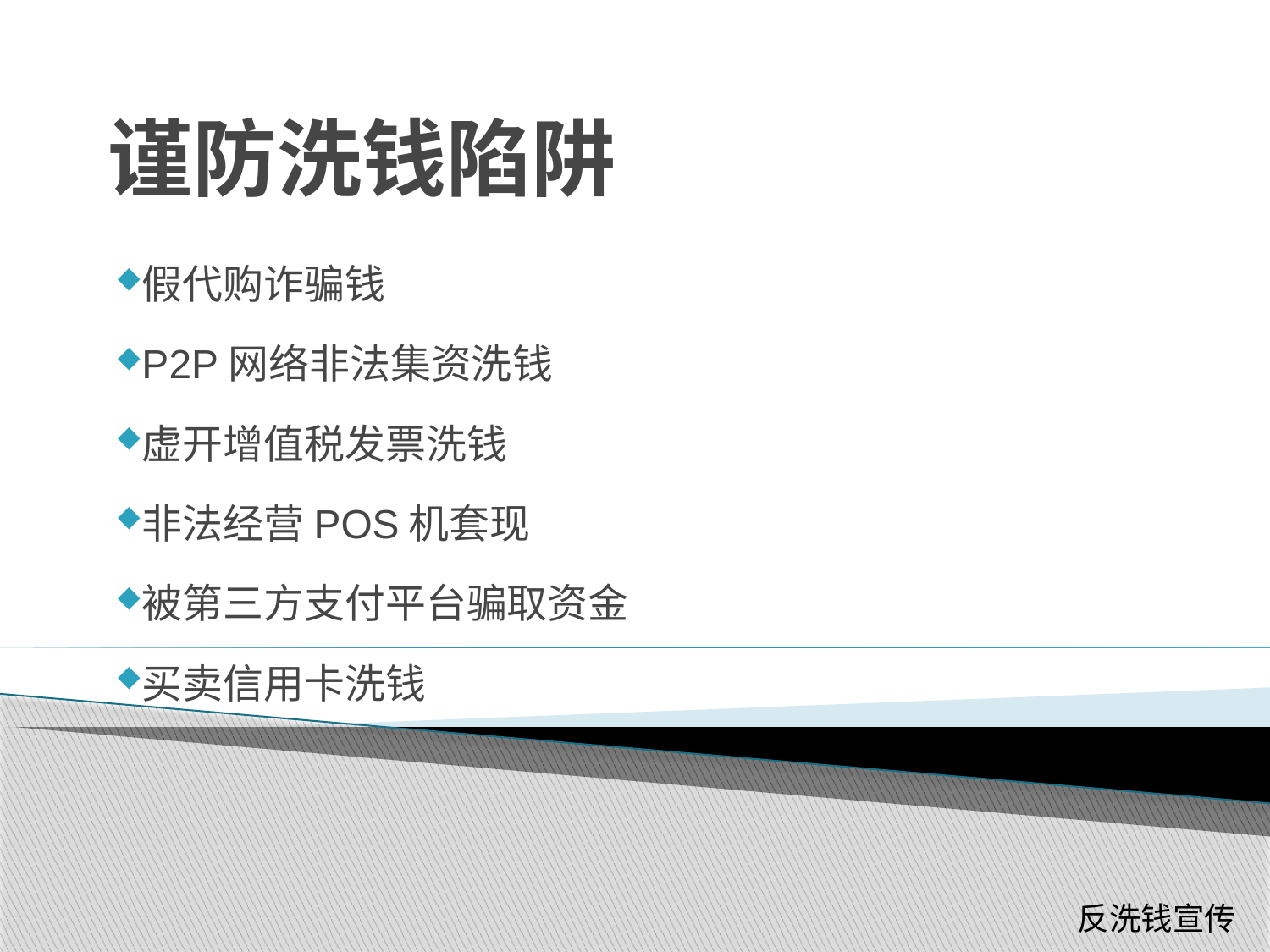

# 谨防洗钱陷阱
假代购诈骗钱
P2P网络非法集资洗钱
虚开增值税发票洗钱
非法经营POS机套现
被第三方支付平台骗取资金
买卖信用卡洗钱

反洗钱宣传